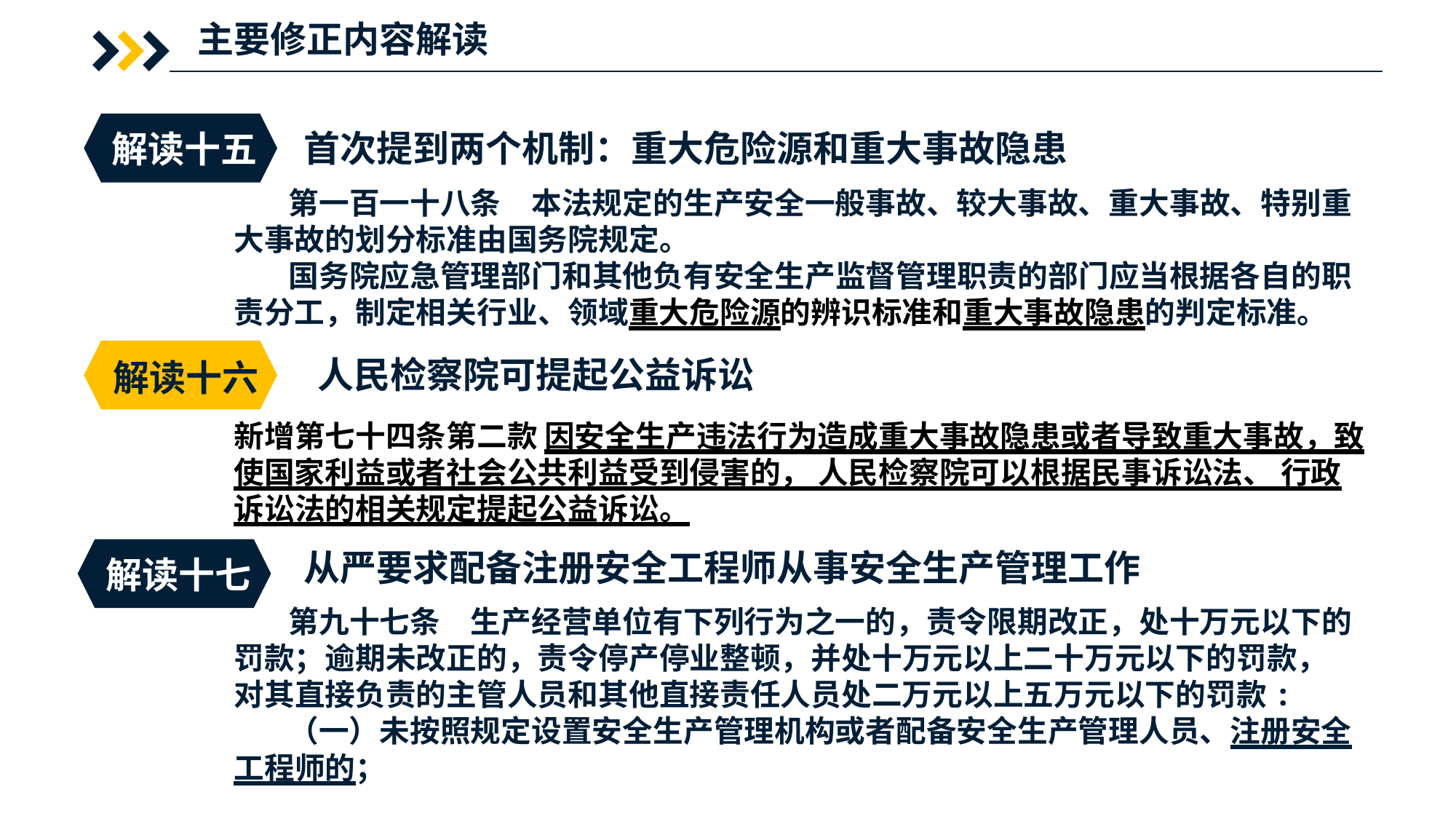

主要修正内容解读

解读十五
首次提到两个机制：重大危险源和重大事故隐患
第一百一十八条　本法规定的生产安全一般事故、较大事故、重大事故、特别重大事故的划分标准由国务院规定。
国务院应急管理部门和其他负有安全生产监督管理职责的部门应当根据各自的职责分工，制定相关行业、领域重大危险源的辨识标准和重大事故隐患的判定标准。

解读十六
 人民检察院可提起公益诉讼

新增第七十四条第二款 因安全生产违法行为造成重大事故隐患或者导致重大事故，致使国家利益或者社会公共利益受到侵害的， 人民检察院可以根据民事诉讼法、 行政诉讼法的相关规定提起公益诉讼。

解读十七
从严要求配备注册安全工程师从事安全生产管理工作
第九十七条　生产经营单位有下列行为之一的，责令限期改正，处十万元以下的罚款；逾期未改正的，责令停产停业整顿，并处十万元以上二十万元以下的罚款，对其直接负责的主管人员和其他直接责任人员处二万元以上五万元以下的罚款:
（一）未按照规定设置安全生产管理机构或者配备安全生产管理人员、注册安全工程师的；